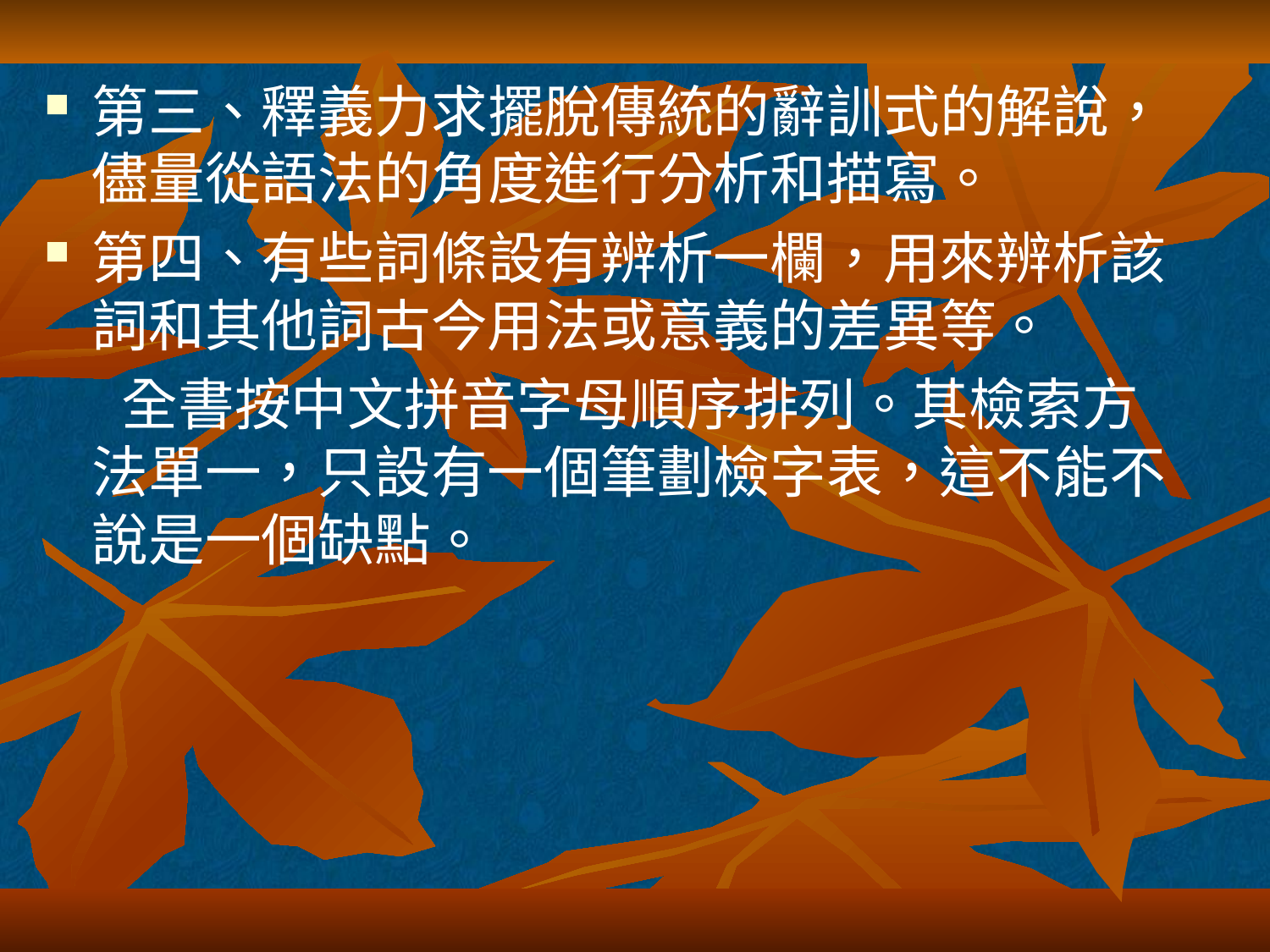

第三、釋義力求擺脫傳統的辭訓式的解說，儘量從語法的角度進行分析和描寫。
第四、有些詞條設有辨析一欄，用來辨析該詞和其他詞古今用法或意義的差異等。
     全書按中文拼音字母順序排列。其檢索方法單一，只設有一個筆劃檢字表，這不能不說是一個缺點。